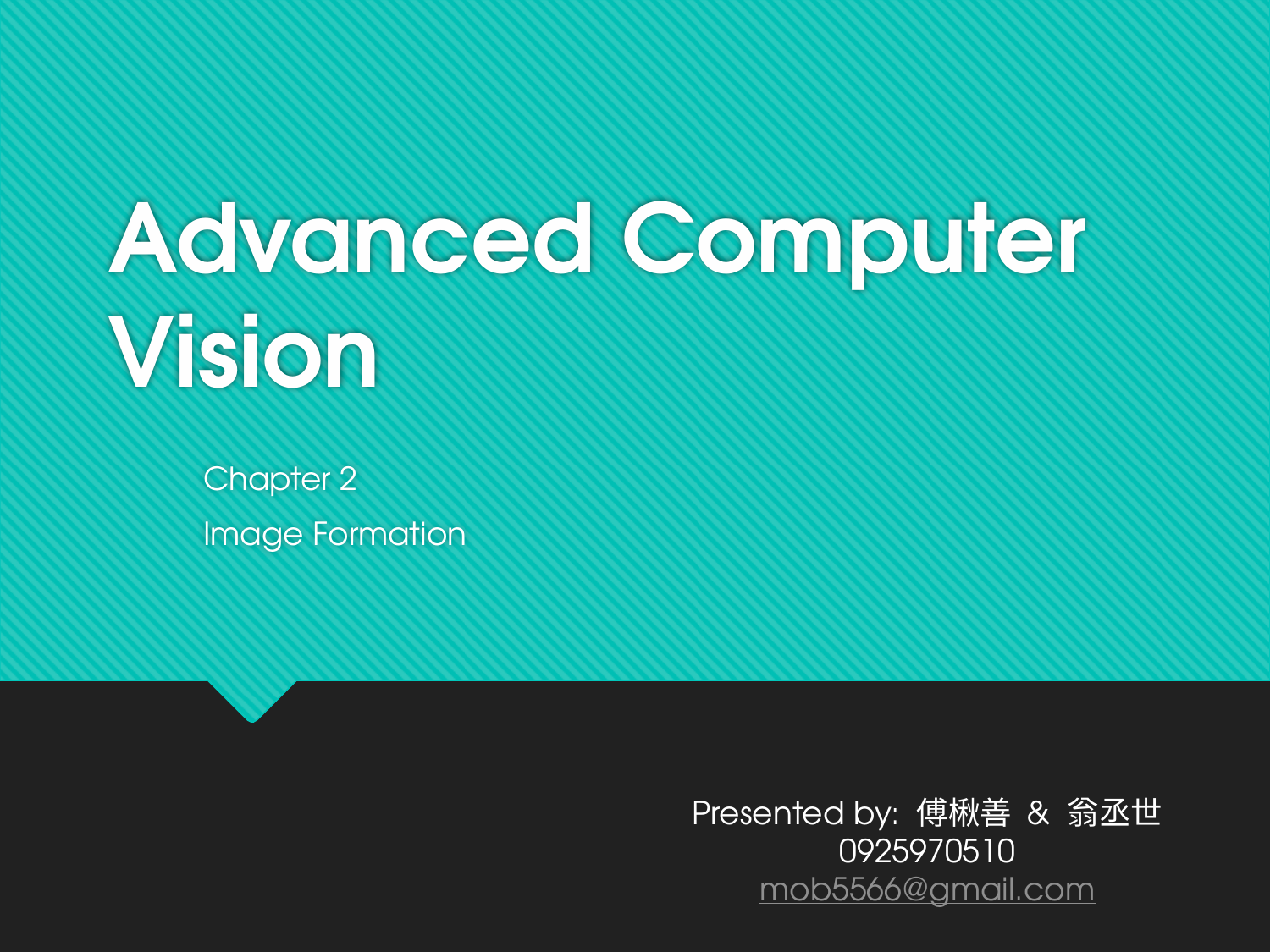

# Advanced Computer Vision
Chapter 2
Image Formation
Presented by: 傅楸善 & 翁丞世
0925970510
mob5566@gmail.com